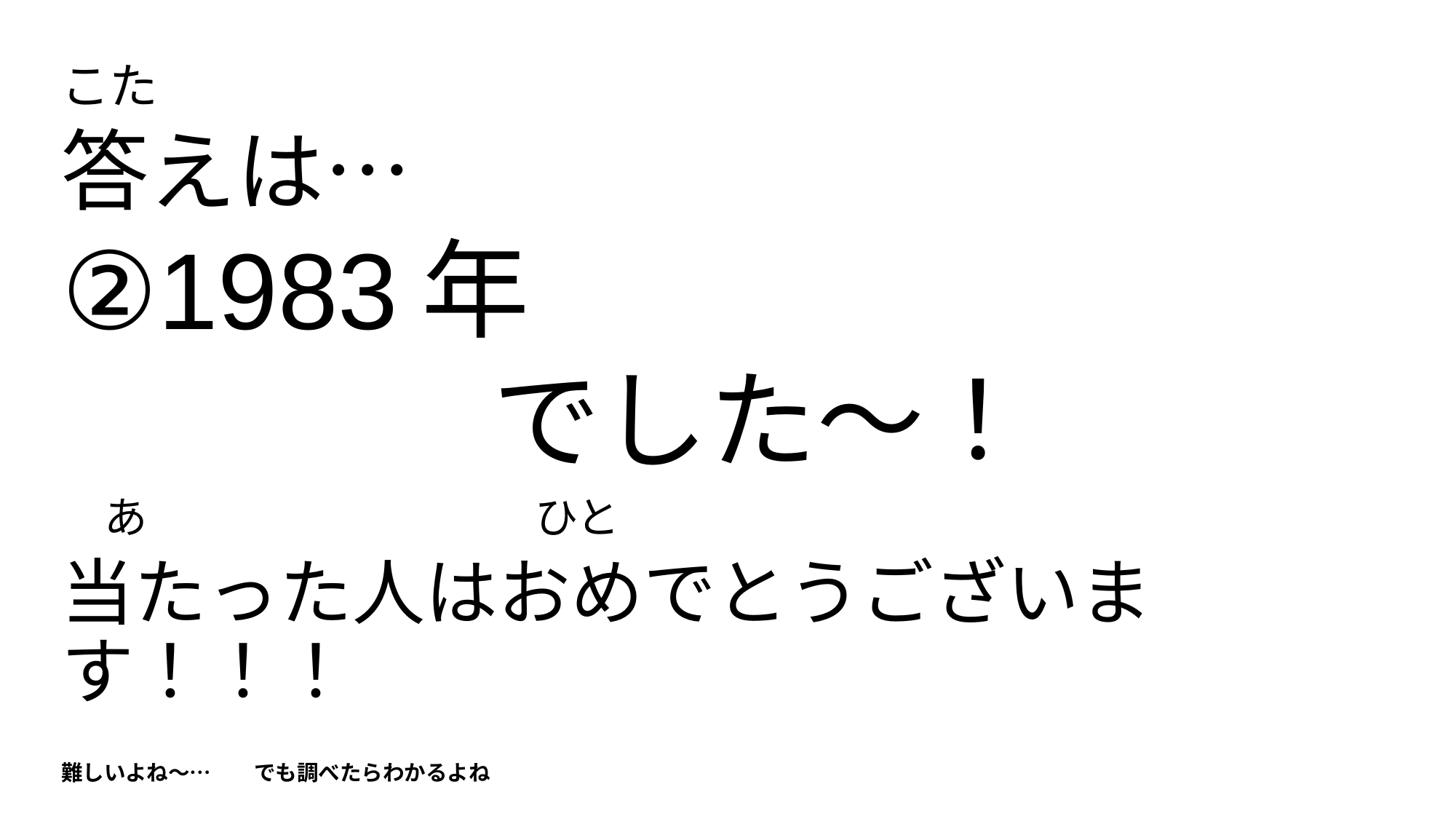

こた
答えは…
②1983年
　　　　でした～！
　あ　　　　　　　　　ひと
当たった人はおめでとうございます！！！

難しいよね～…　　でも調べたらわかるよね